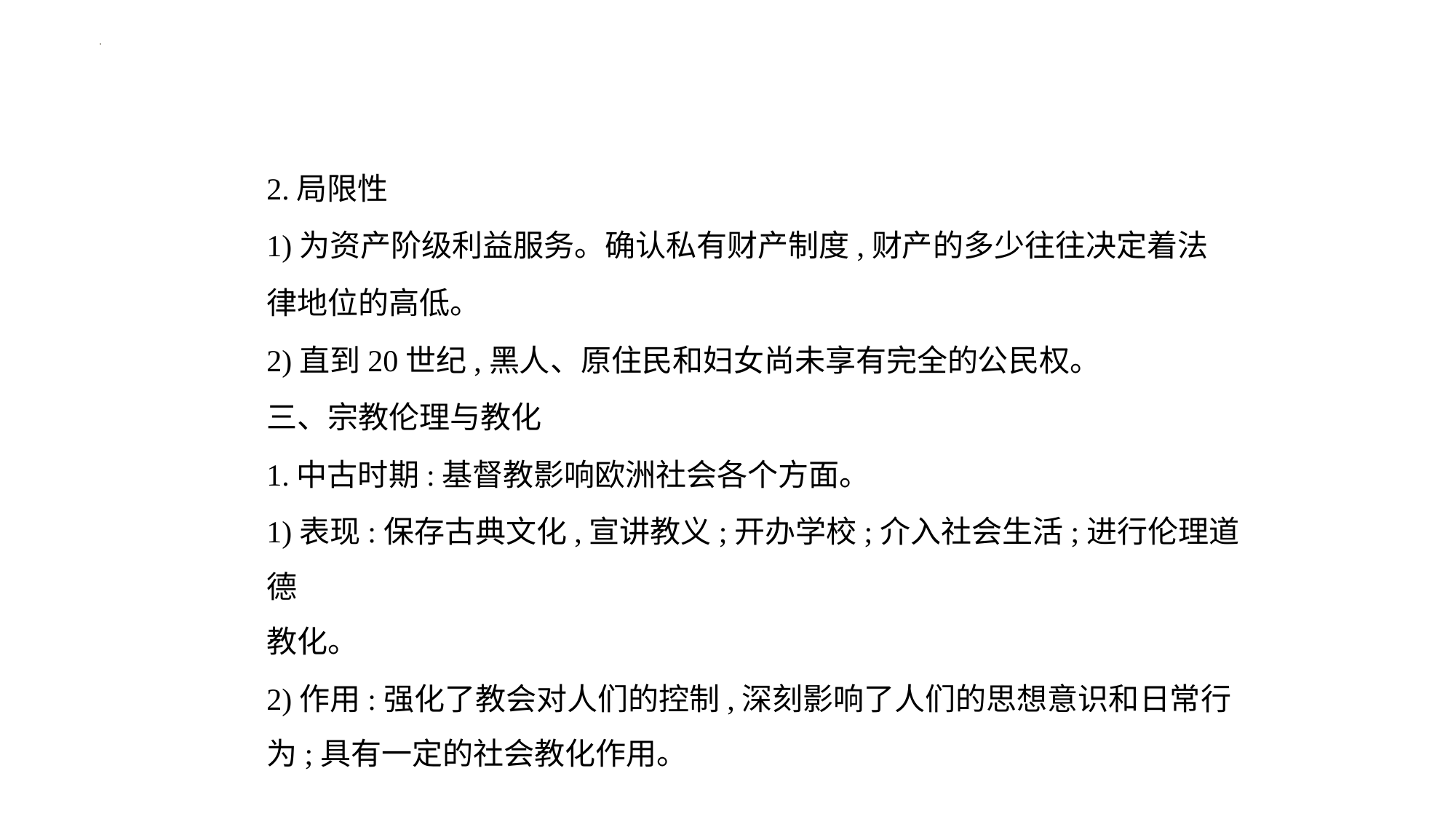

2.局限性
1)为资产阶级利益服务。确认私有财产制度,财产的多少往往决定着法
律地位的高低。
2)直到20世纪,黑人、原住民和妇女尚未享有完全的公民权。
三、宗教伦理与教化
1.中古时期:基督教影响欧洲社会各个方面。
1)表现:保存古典文化,宣讲教义;开办学校;介入社会生活;进行伦理道德
教化。
2)作用:强化了教会对人们的控制,深刻影响了人们的思想意识和日常行
为;具有一定的社会教化作用。